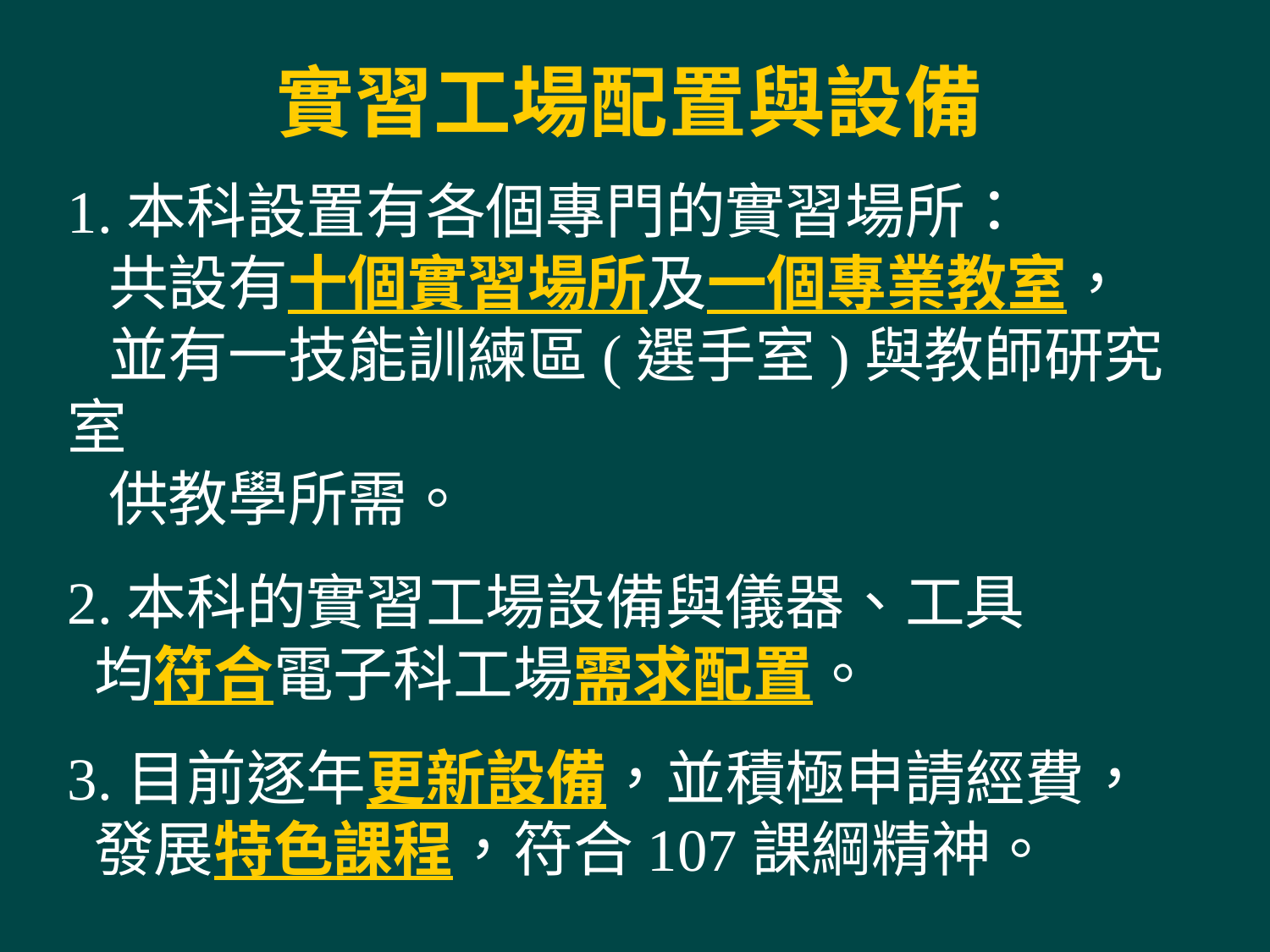

# 實習工場配置與設備
1.本科設置有各個專門的實習場所：
  共設有十個實習場所及一個專業教室，
  並有一技能訓練區(選手室)與教師研究室
  供教學所需。
2.本科的實習工場設備與儀器、工具
  均符合電子科工場需求配置。
3.目前逐年更新設備，並積極申請經費，
  發展特色課程，符合107課綱精神。